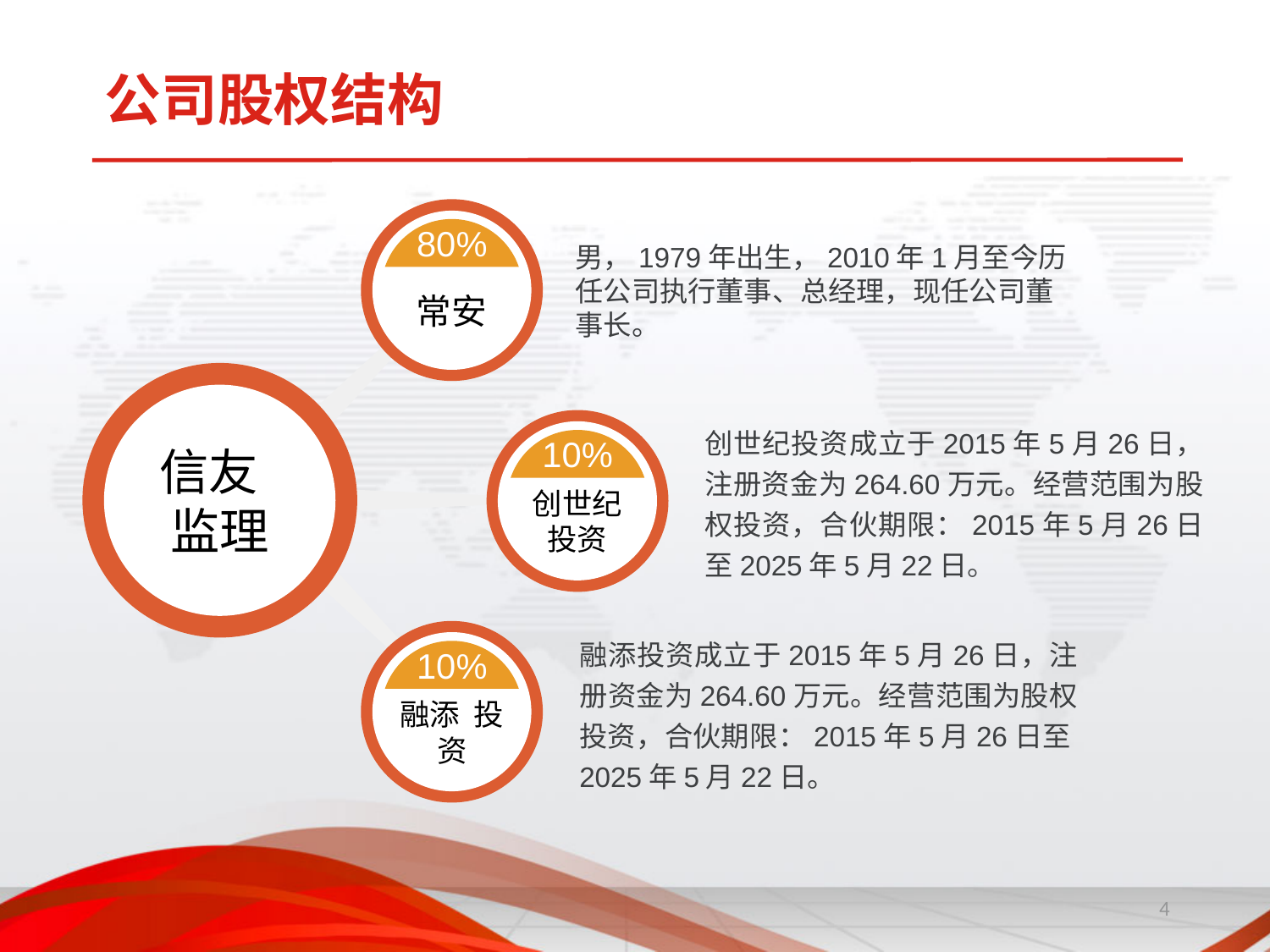

公司股权结构

常安
80%
男，1979年出生，2010年1月至今历任公司执行董事、总经理，现任公司董事长。

信友   监理

创世纪投资
10%
创世纪投资成立于2015年5月26日，注册资金为264.60万元。经营范围为股权投资，合伙期限：2015年5月26日至2025年5月22日。

融添  投资
10%
融添投资成立于2015年5月26日，注册资金为264.60万元。经营范围为股权投资，合伙期限：2015年5月26日至2025年5月22日。
4